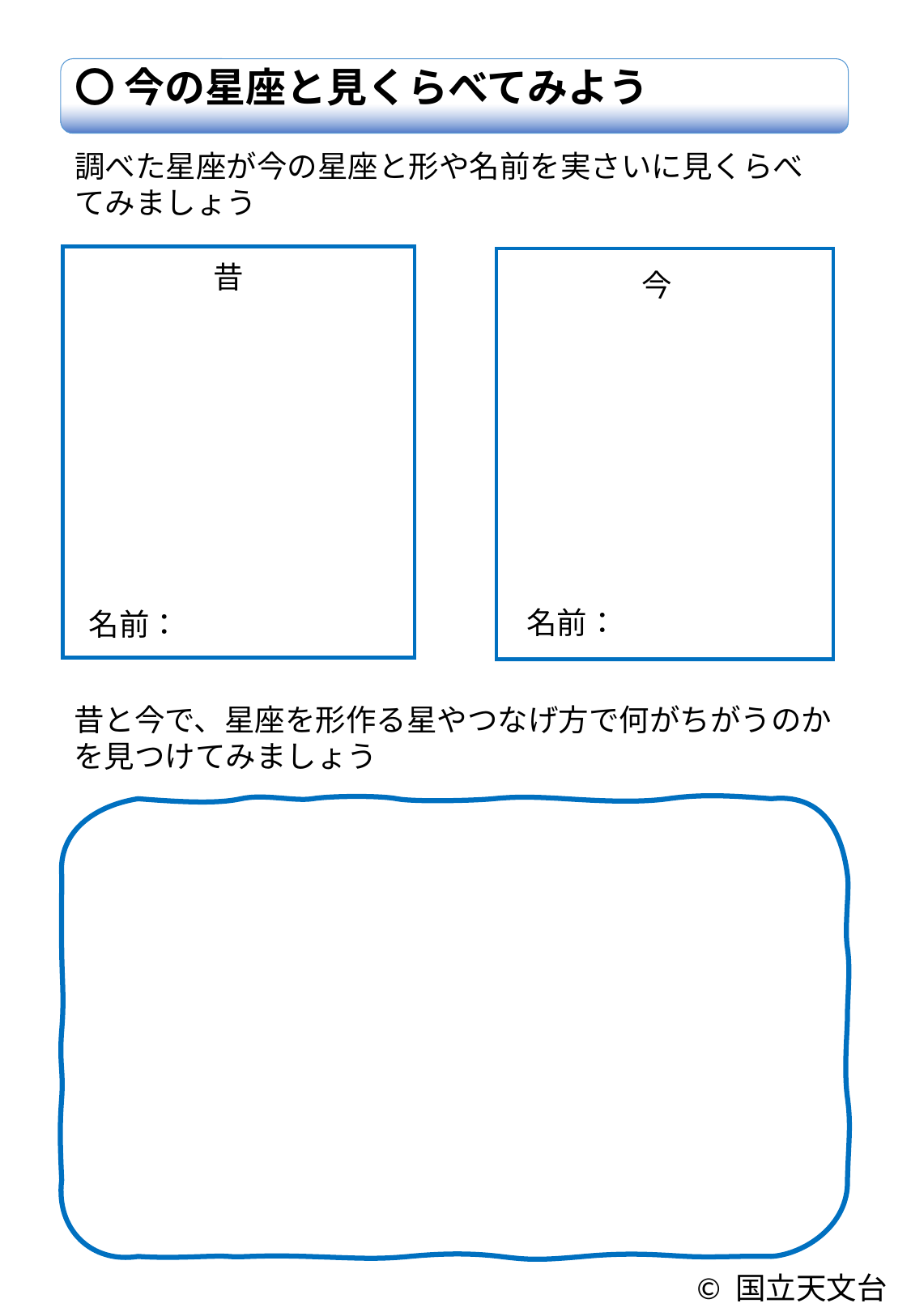

# 〇 今の星座と見くらべてみよう

調べた星座が今の星座と形や名前を実さいに見くらべてみましょう

昔
今
名前：
名前：
昔と今で、星座を形作る星やつなげ方で何がちがうのかを見つけてみましょう

© 国立天文台